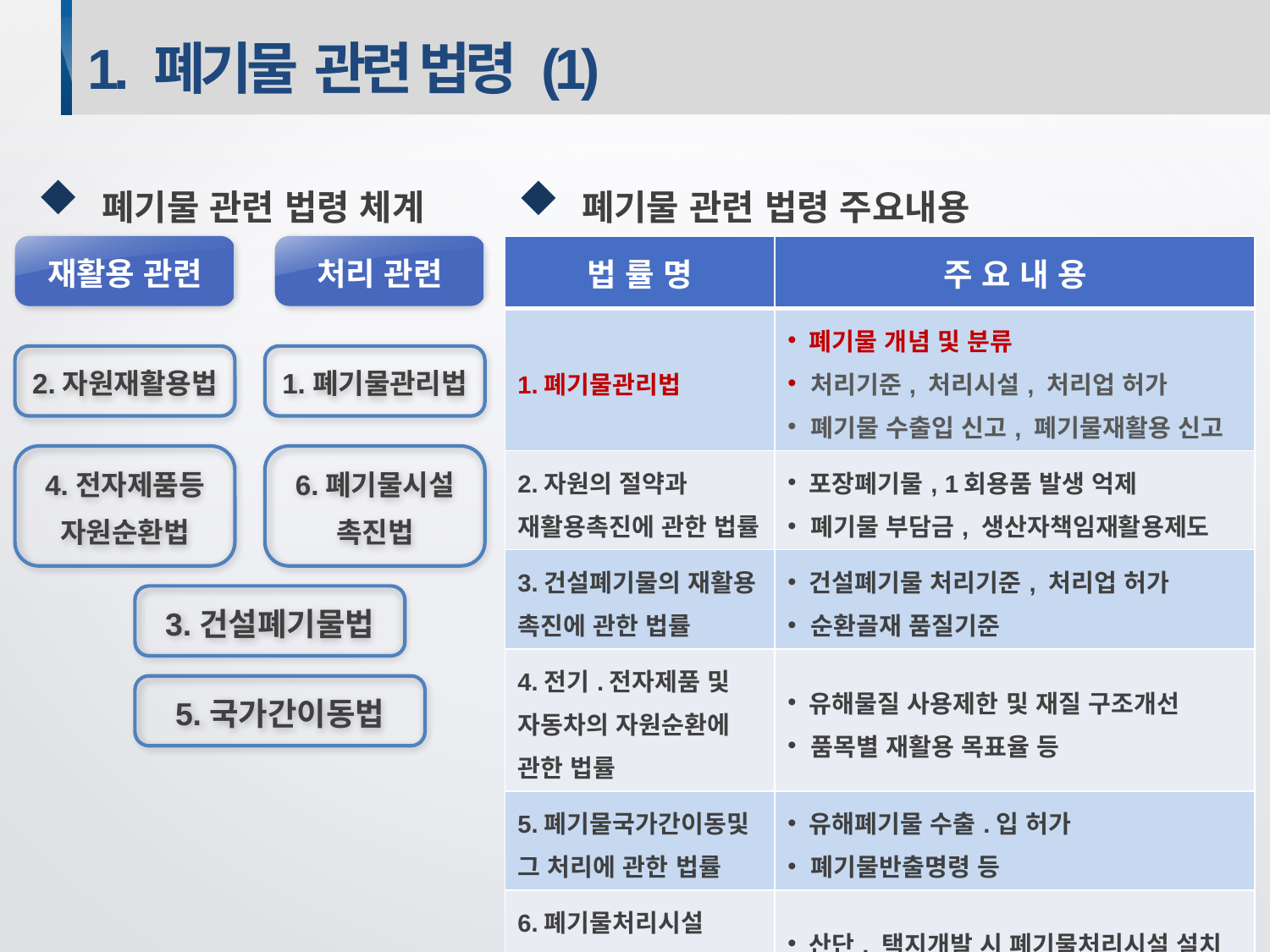

1. 폐기물  관련 법령 (1)
 폐기물 관련 법령 체계
 폐기물 관련 법령 주요내용
재활용 관련
처리 관련
| 법 률 명 | 주 요 내 용 |
| --- | --- |
| 1.폐기물관리법 | 폐기물 개념 및 분류 처리기준, 처리시설, 처리업 허가 폐기물 수출입 신고, 폐기물재활용 신고 |
| 2.자원의 절약과 재활용촉진에 관한 법률 | 포장폐기물, 1회용품 발생 억제 폐기물 부담금, 생산자책임재활용제도 |
| 3.건설폐기물의 재활용 촉진에 관한 법률 | 건설폐기물 처리기준, 처리업 허가 순환골재 품질기준 |
| 4.전기.전자제품 및 자동차의 자원순환에 관한 법률 | 유해물질 사용제한 및 재질 구조개선 품목별 재활용 목표율 등 |
| 5.폐기물국가간이동및 그 처리에 관한 법률 | 유해폐기물 수출.입 허가 폐기물반출명령 등 |
| 6.폐기물처리시설 설치촉진 및 주변지역 지원 등에 관한 법률 | 산단, 택지개발 시 폐기물처리시설 설치 처리시설 주변영향지역 지원 |
2.자원재활용법
1.폐기물관리법
4.전자제품등
자원순환법
6.폐기물시설
촉진법
3.건설폐기물법
5.국가간이동법